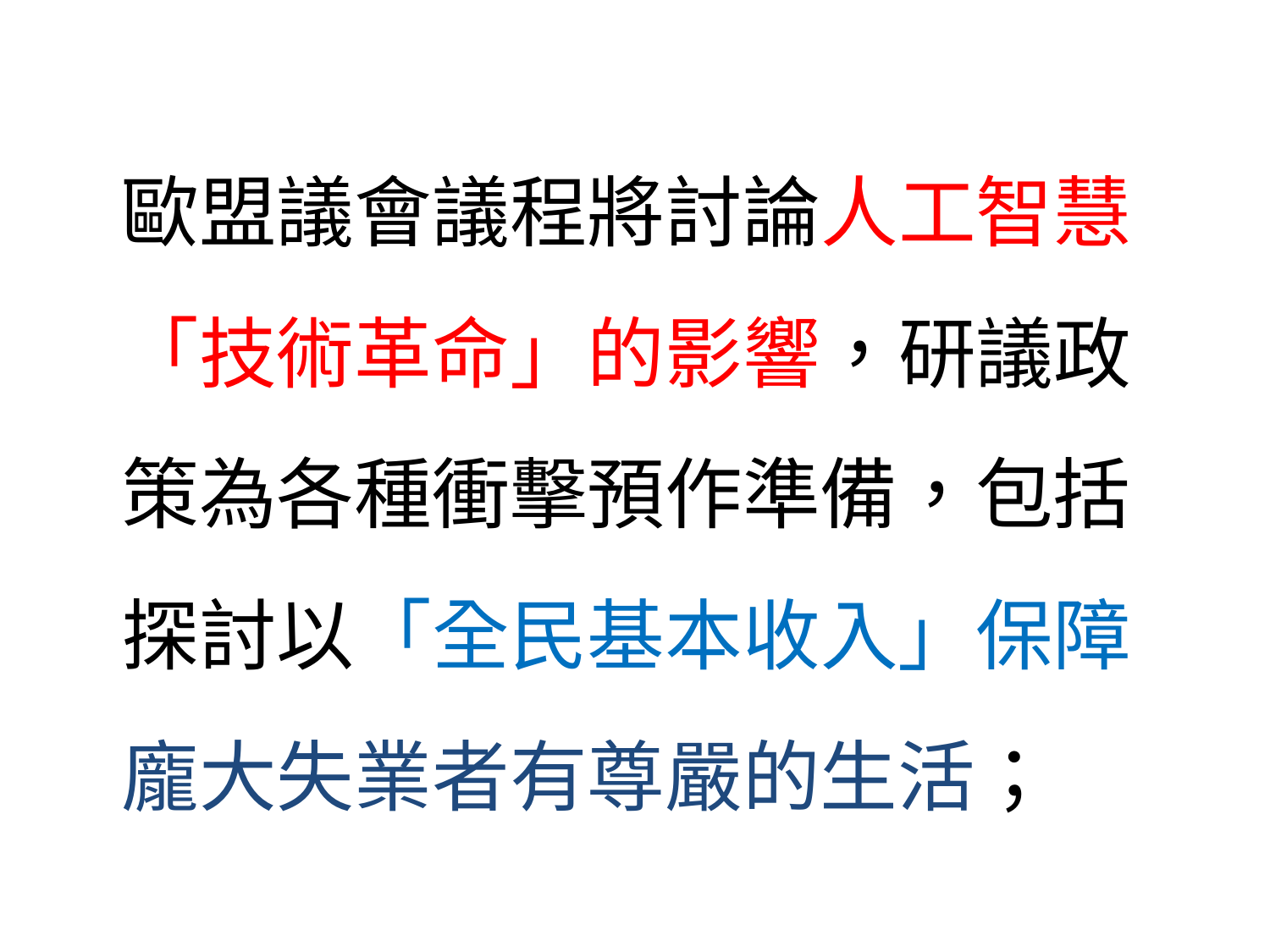

歐盟議會議程將討論人工智慧「技術革命」的影響，研議政策為各種衝擊預作準備，包括探討以「全民基本收入」保障龐大失業者有尊嚴的生活；